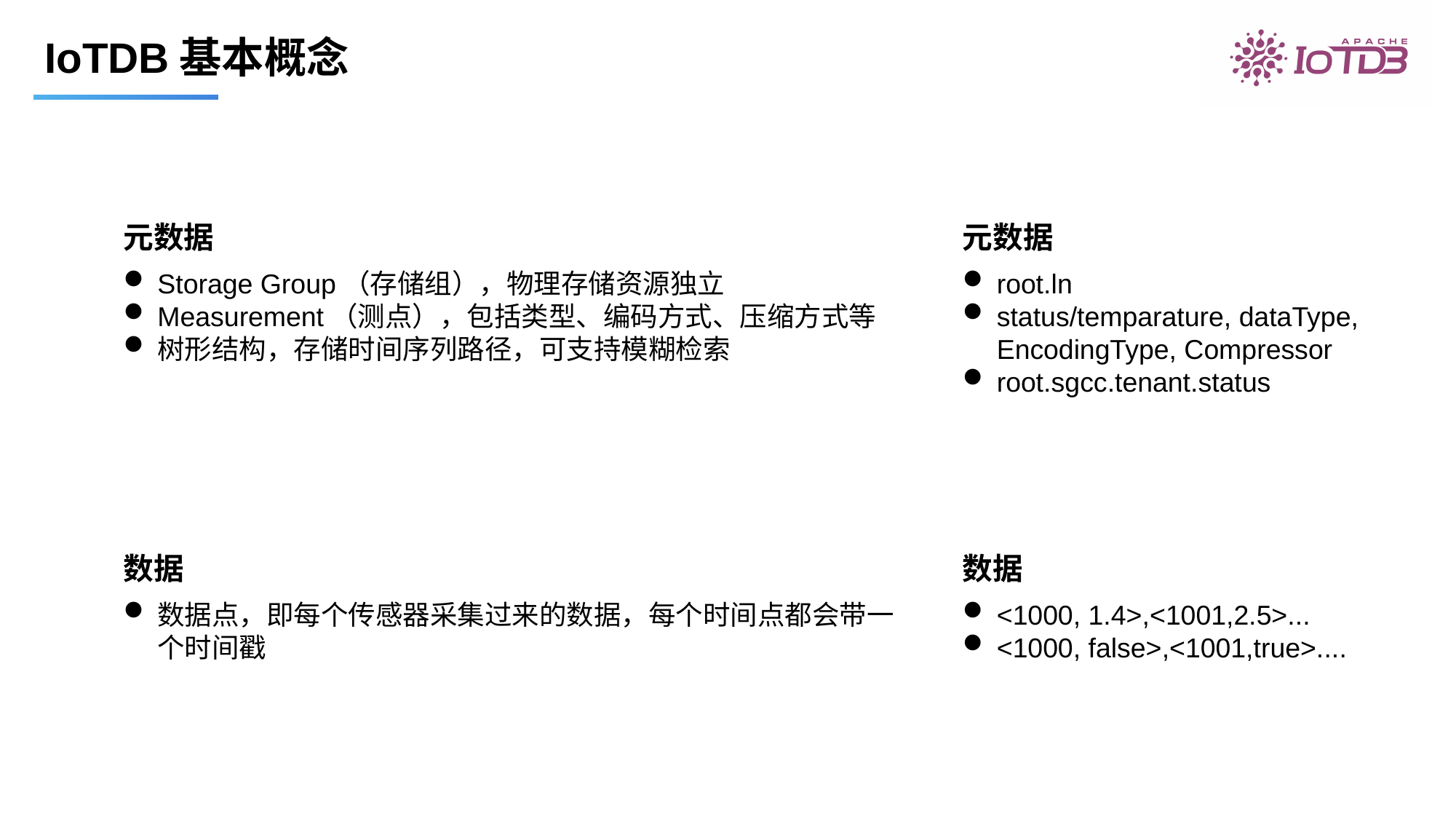

# IoTDB基本概念
元数据
Storage Group（存储组），物理存储资源独立
Measurement（测点），包括类型、编码方式、压缩方式等
树形结构，存储时间序列路径，可支持模糊检索
元数据
root.ln
status/temparature, dataType, EncodingType, Compressor
root.sgcc.tenant.status
数据
数据点，即每个传感器采集过来的数据，每个时间点都会带一个时间戳
数据
<1000, 1.4>,<1001,2.5>...
<1000, false>,<1001,true>....